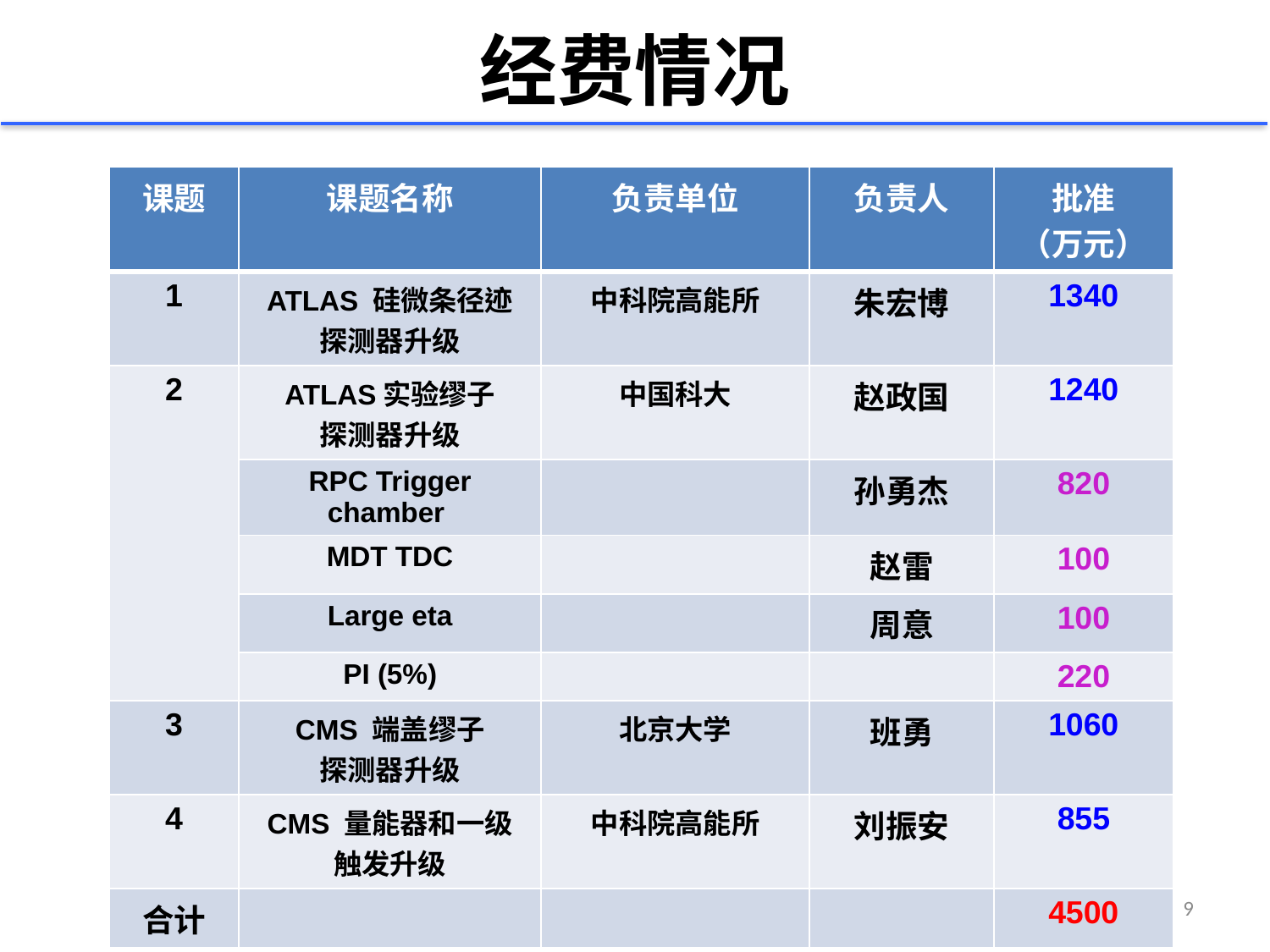

经费情况
| 课题 | 课题名称 | 负责单位 | 负责人 | 批准 （万元） |
| --- | --- | --- | --- | --- |
| 1 | ATLAS 硅微条径迹 探测器升级 | 中科院高能所 | 朱宏博 | 1340 |
| 2 | ATLAS实验缪子 探测器升级 | 中国科大 | 赵政国 | 1240 |
|  | RPC Trigger chamber |  | 孙勇杰 | 820 |
|  | MDT TDC |  | 赵雷 | 100 |
|  | Large eta |  | 周意 | 100 |
|  | PI (5%) |  |  | 220 |
| 3 | CMS 端盖缪子 探测器升级 | 北京大学 | 班勇 | 1060 |
| 4 | CMS 量能器和一级 触发升级 | 中科院高能所 | 刘振安 | 855 |
| 合计 |  |  |  | 4500 |
9